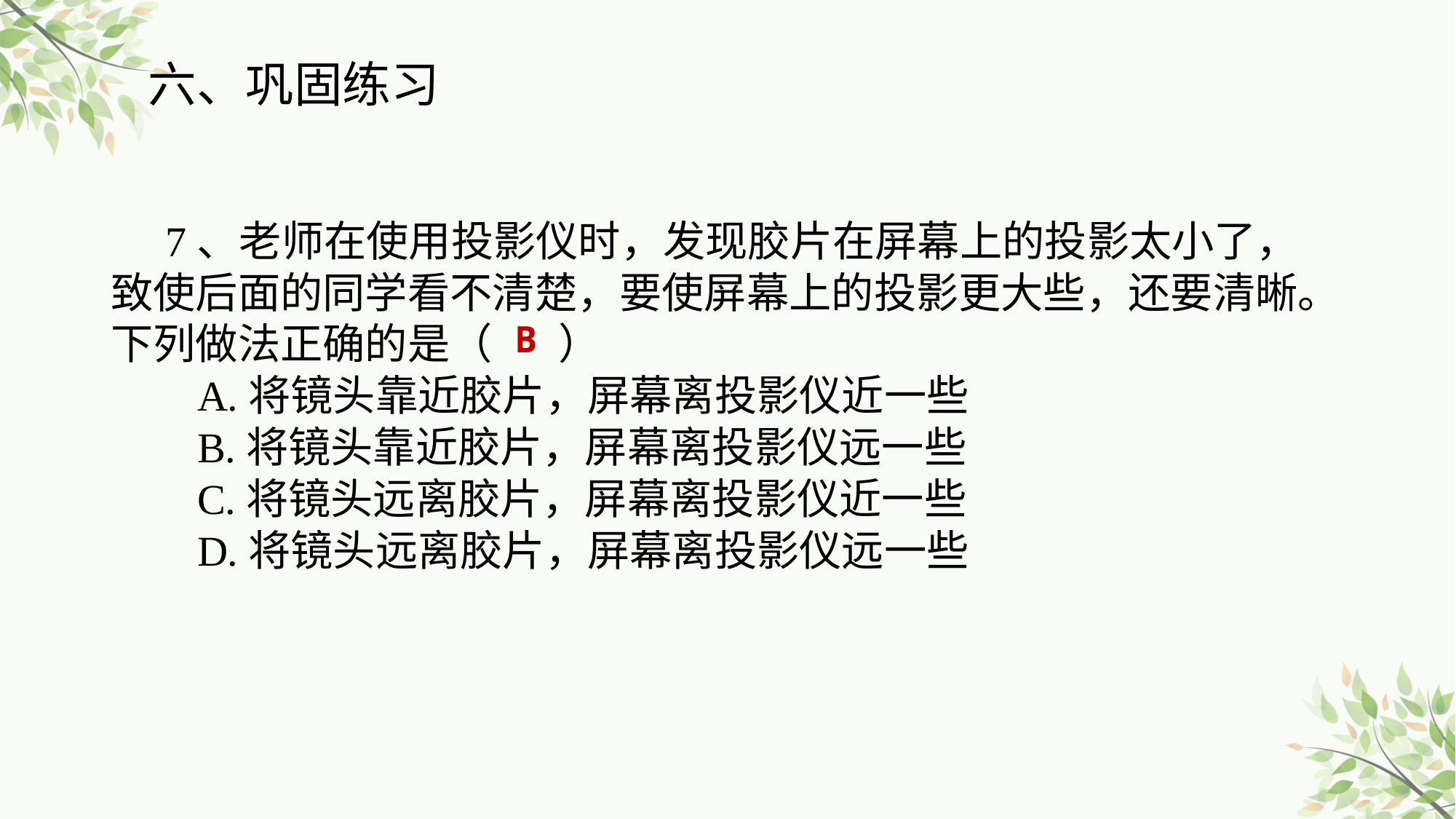

六、巩固练习
7、老师在使用投影仪时，发现胶片在屏幕上的投影太小了，致使后面的同学看不清楚，要使屏幕上的投影更大些，还要清晰。下列做法正确的是（       ）
   A.将镜头靠近胶片，屏幕离投影仪近一些
   B.将镜头靠近胶片，屏幕离投影仪远一些
   C.将镜头远离胶片，屏幕离投影仪近一些
   D.将镜头远离胶片，屏幕离投影仪远一些
 B